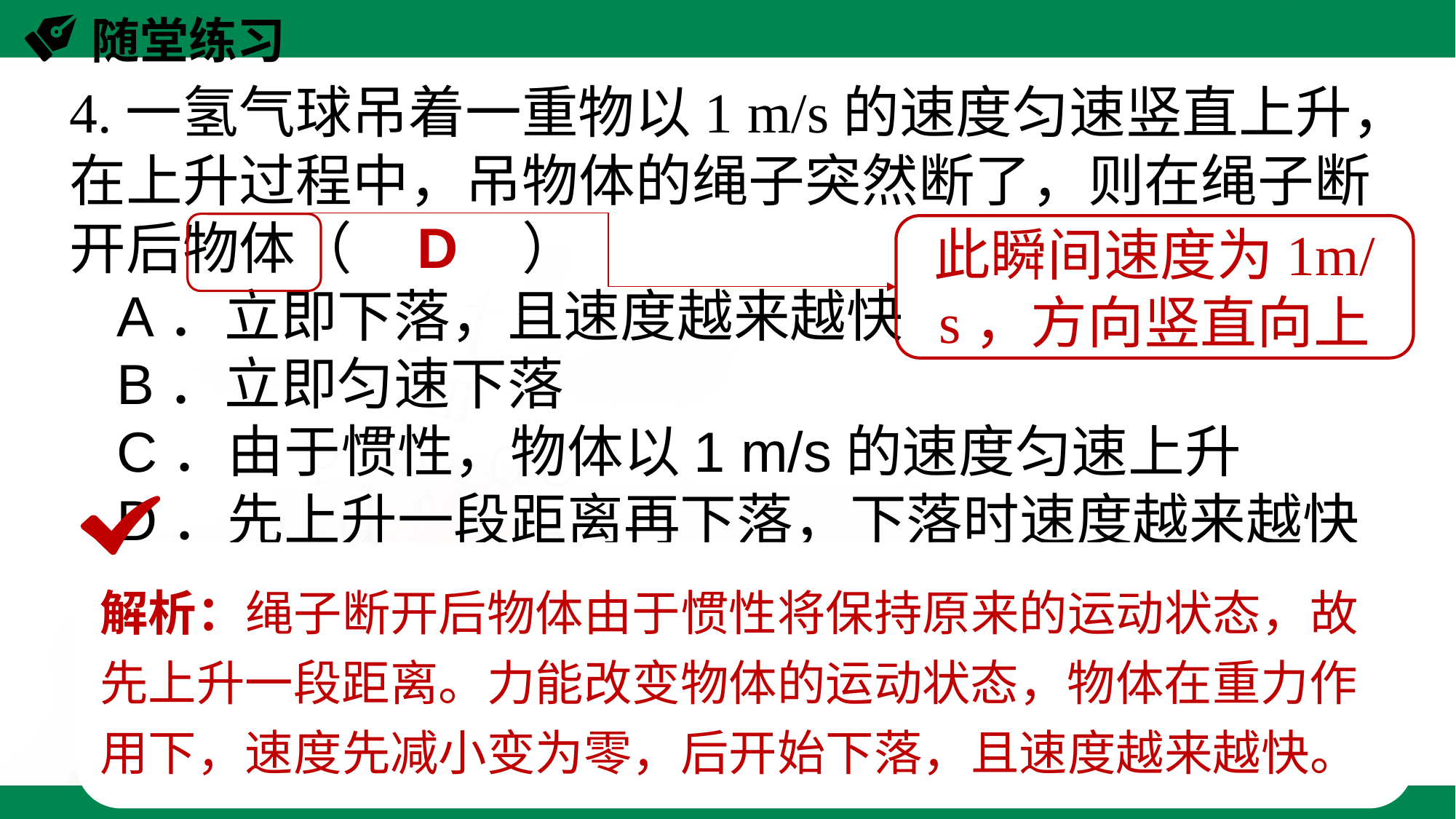

随堂练习

4.一氢气球吊着一重物以1 m/s的速度匀速竖直上升，在上升过程中，吊物体的绳子突然断了，则在绳子断开后物体（　　　）
   A．立即下落，且速度越来越快
   B．立即匀速下落
   C．由于惯性，物体以1 m/s的速度匀速上升
   D．先上升一段距离再下落，下落时速度越来越快
D

此瞬间速度为1m/s，方向竖直向上

解析：绳子断开后物体由于惯性将保持原来的运动状态，故先上升一段距离。力能改变物体的运动状态，物体在重力作用下，速度先减小变为零，后开始下落，且速度越来越快。